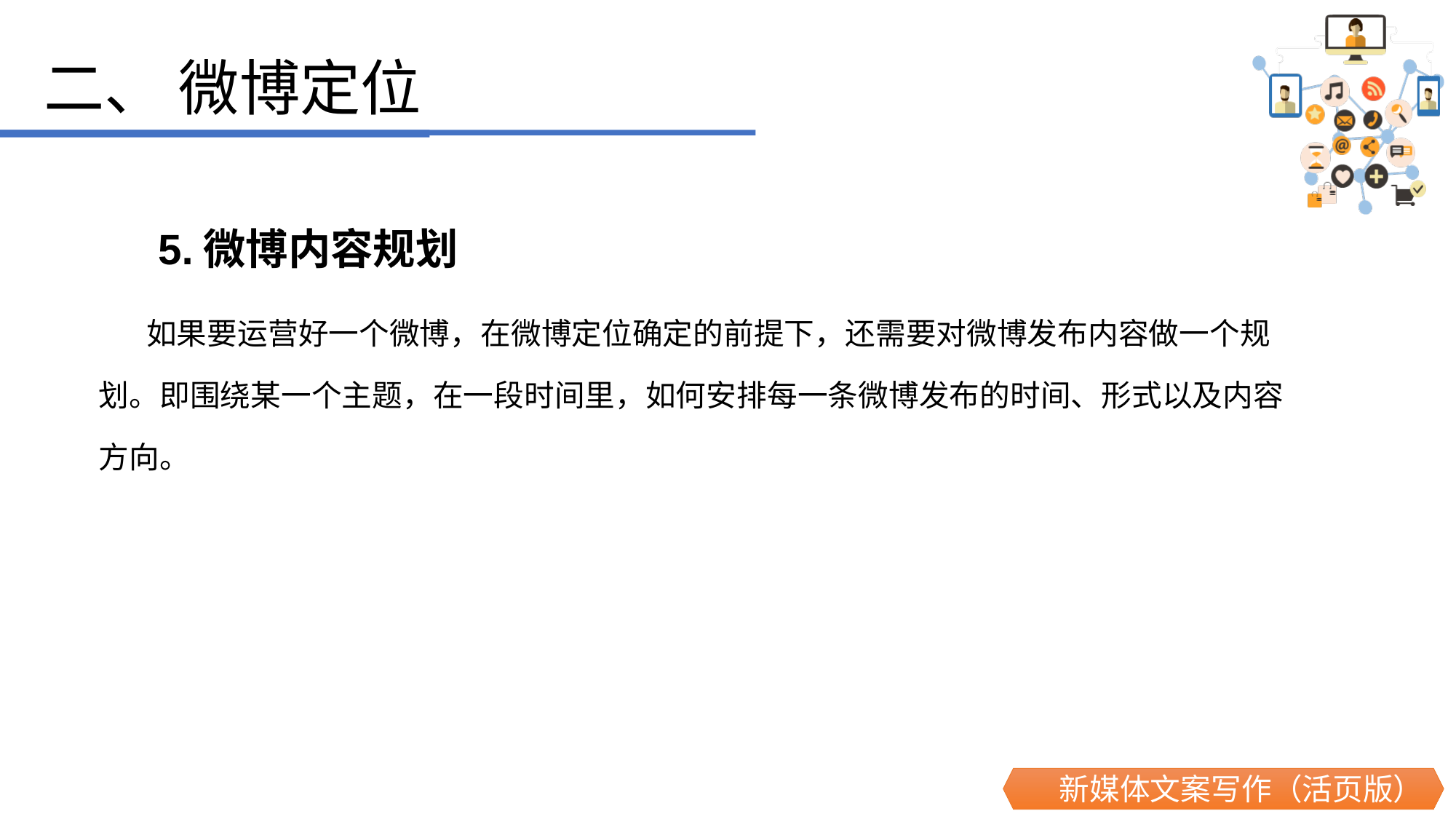

二、 微博定位

     5.微博内容规划
      如果要运营好一个微博，在微博定位确定的前提下，还需要对微博发布内容做一个规划。即围绕某一个主题，在一段时间里，如何安排每一条微博发布的时间、形式以及内容方向。